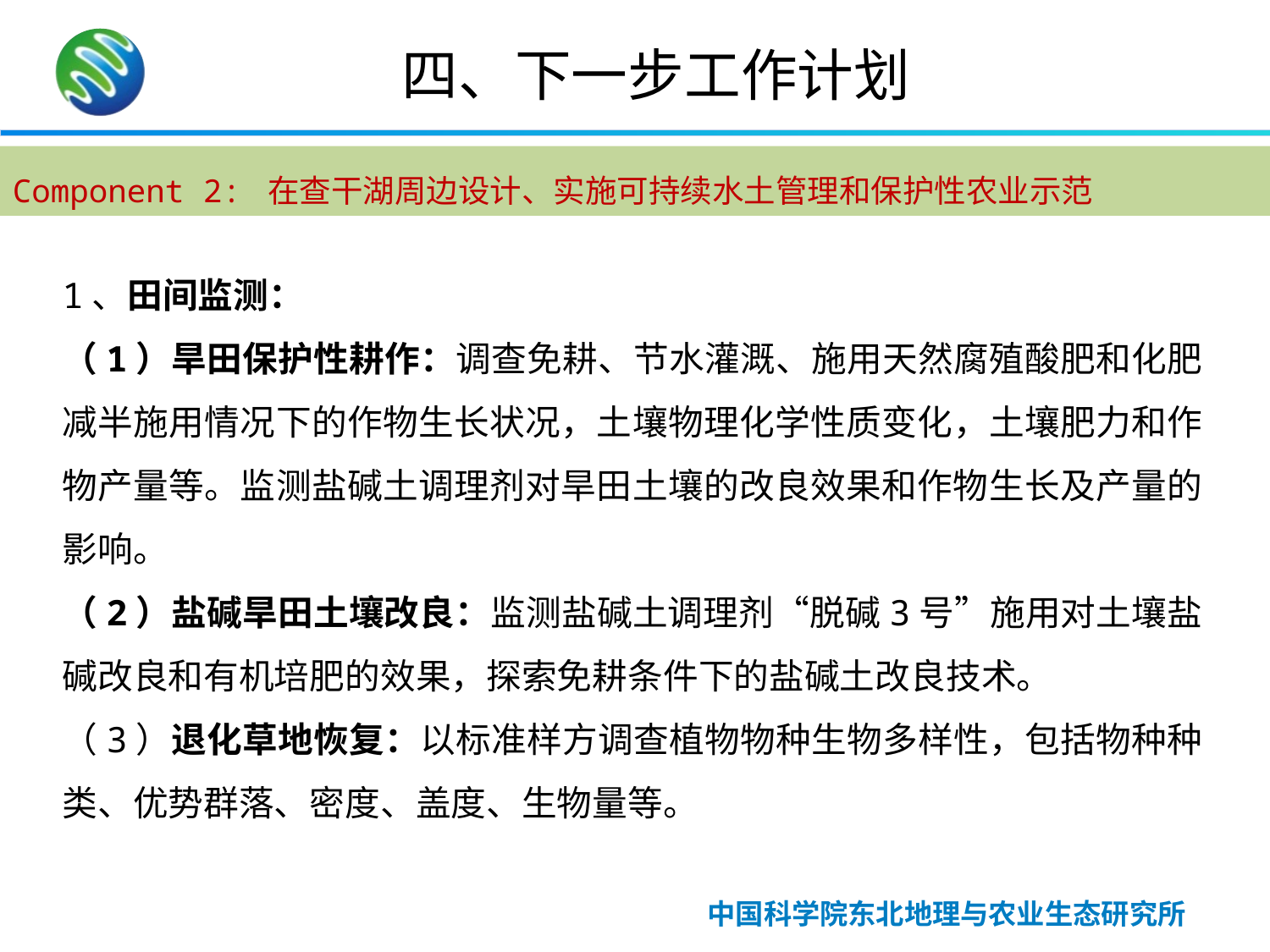

四、下一步工作计划
Component 2: 在查干湖周边设计、实施可持续水土管理和保护性农业示范
1、田间监测：
（1）旱田保护性耕作：调查免耕、节水灌溉、施用天然腐殖酸肥和化肥减半施用情况下的作物生长状况，土壤物理化学性质变化，土壤肥力和作物产量等。监测盐碱土调理剂对旱田土壤的改良效果和作物生长及产量的影响。
（2）盐碱旱田土壤改良：监测盐碱土调理剂“脱碱3号”施用对土壤盐碱改良和有机培肥的效果，探索免耕条件下的盐碱土改良技术。
（3）退化草地恢复：以标准样方调查植物物种生物多样性，包括物种种类、优势群落、密度、盖度、生物量等。